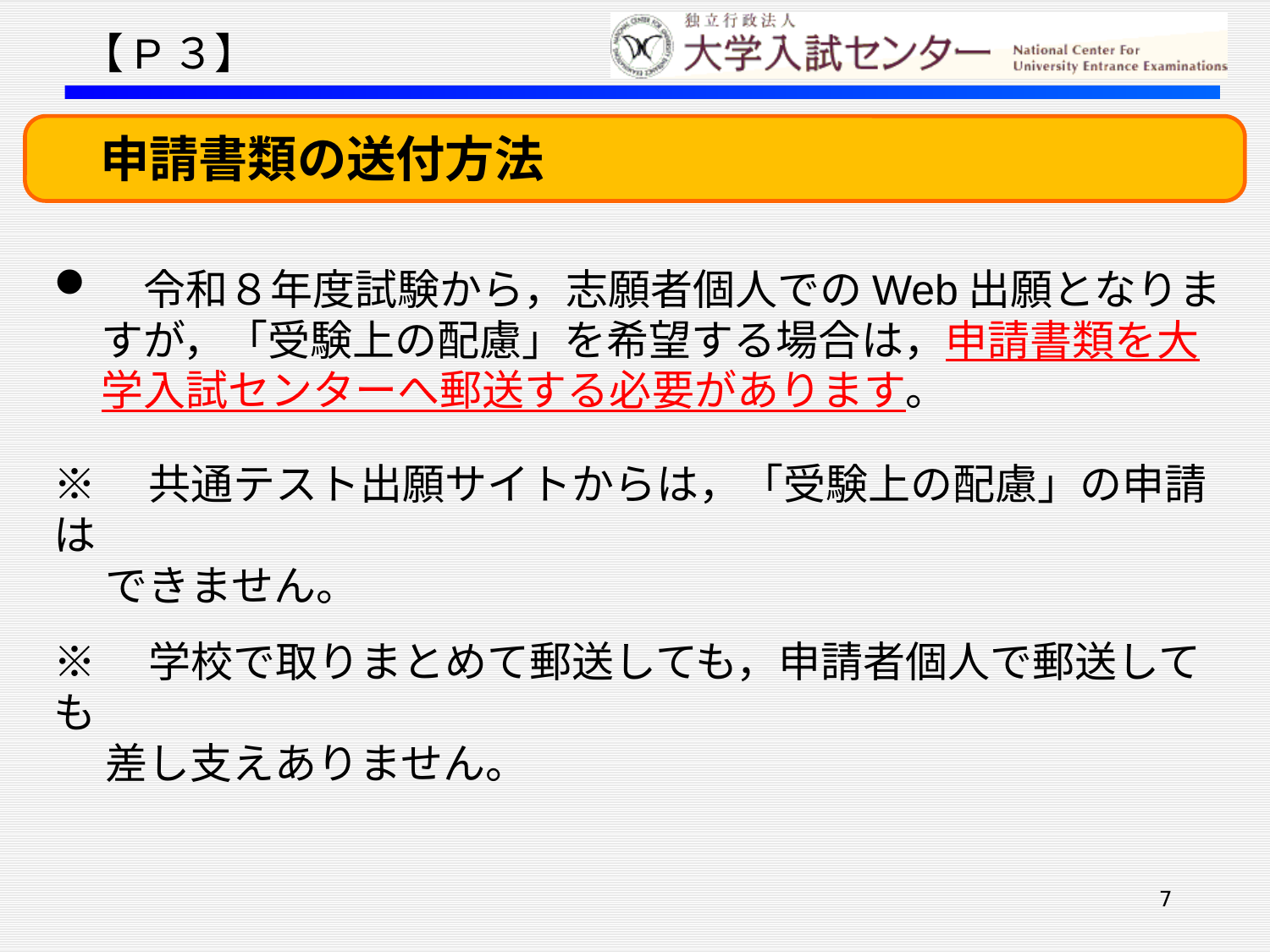

【P３】
　申請書類の送付方法
　令和８年度試験から，志願者個人でのWeb出願となりますが，「受験上の配慮」を希望する場合は，申請書類を大学入試センターへ郵送する必要があります。

※　共通テスト出願サイトからは，「受験上の配慮」の申請は
　 できません。

※　学校で取りまとめて郵送しても，申請者個人で郵送しても
　 差し支えありません。

7